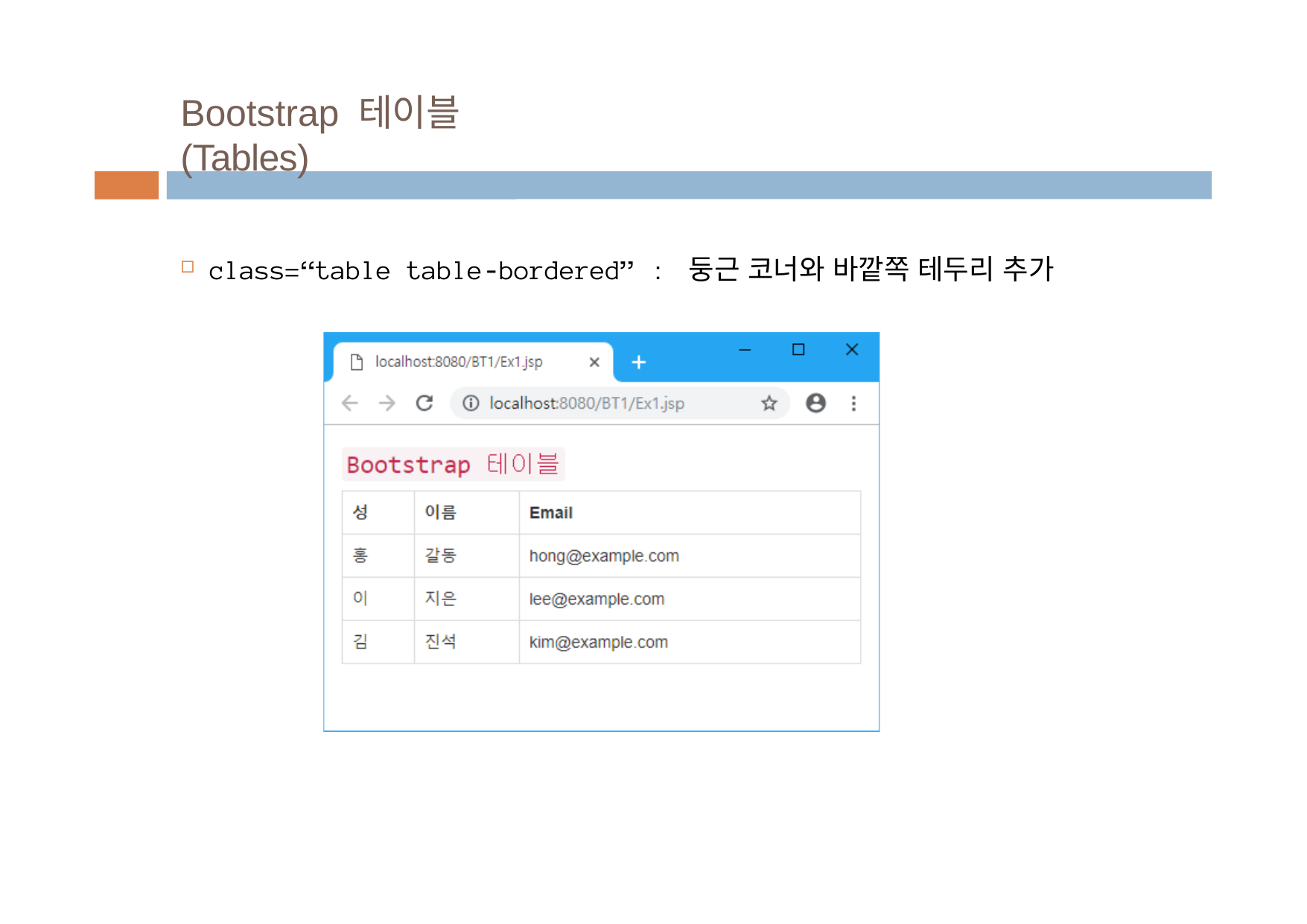

# Bootstrap 테이블(Tables)
class=“table table‐bordered” : 둥근 코너와 바깥쪽 테두리 추가